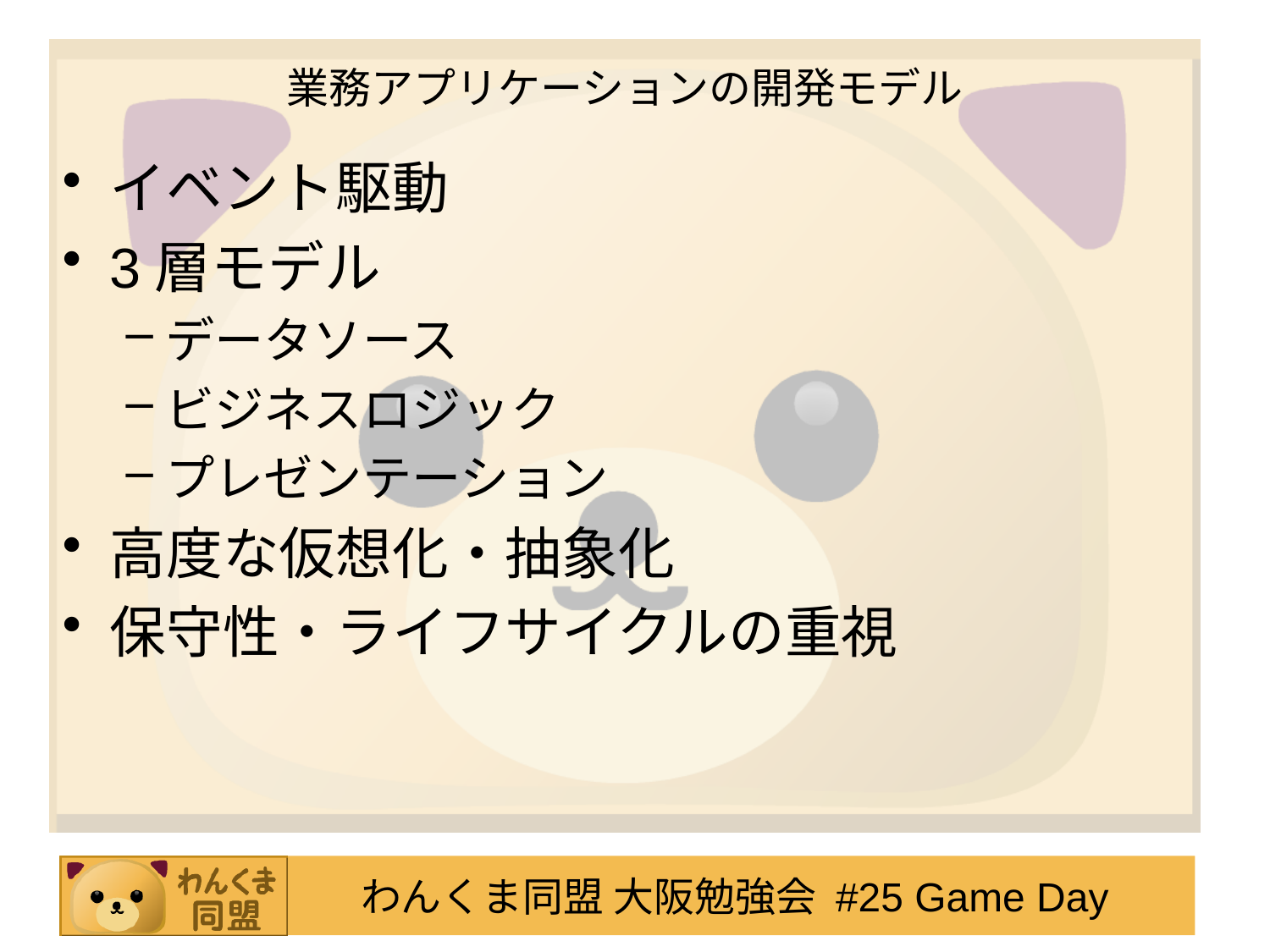

# 業務アプリケーションの開発モデル
イベント駆動
3層モデル
データソース
ビジネスロジック
プレゼンテーション
高度な仮想化・抽象化
保守性・ライフサイクルの重視